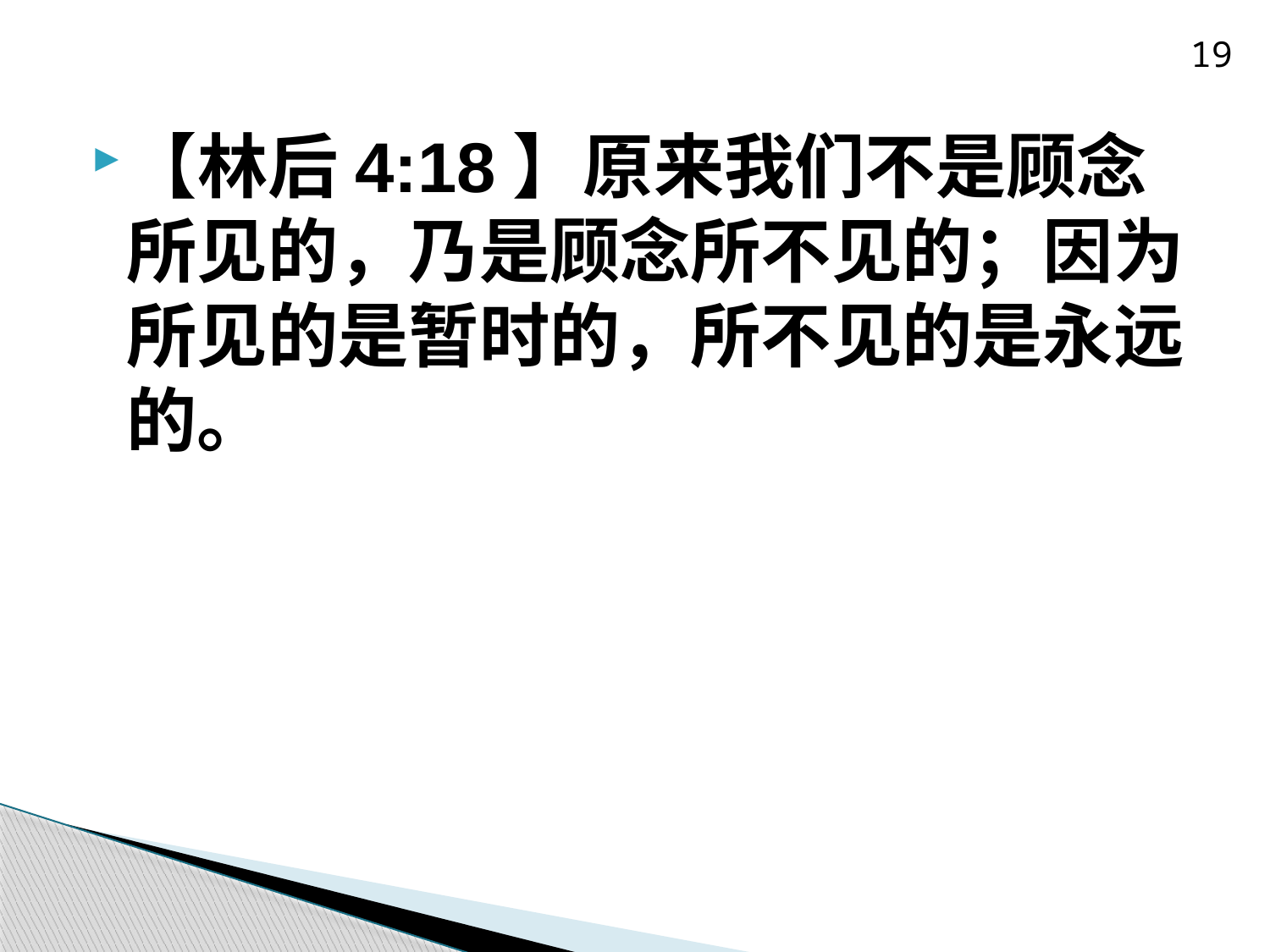

19
【林后4:18】原来我们不是顾念所见的，乃是顾念所不见的；因为所见的是暂时的，所不见的是永远的。